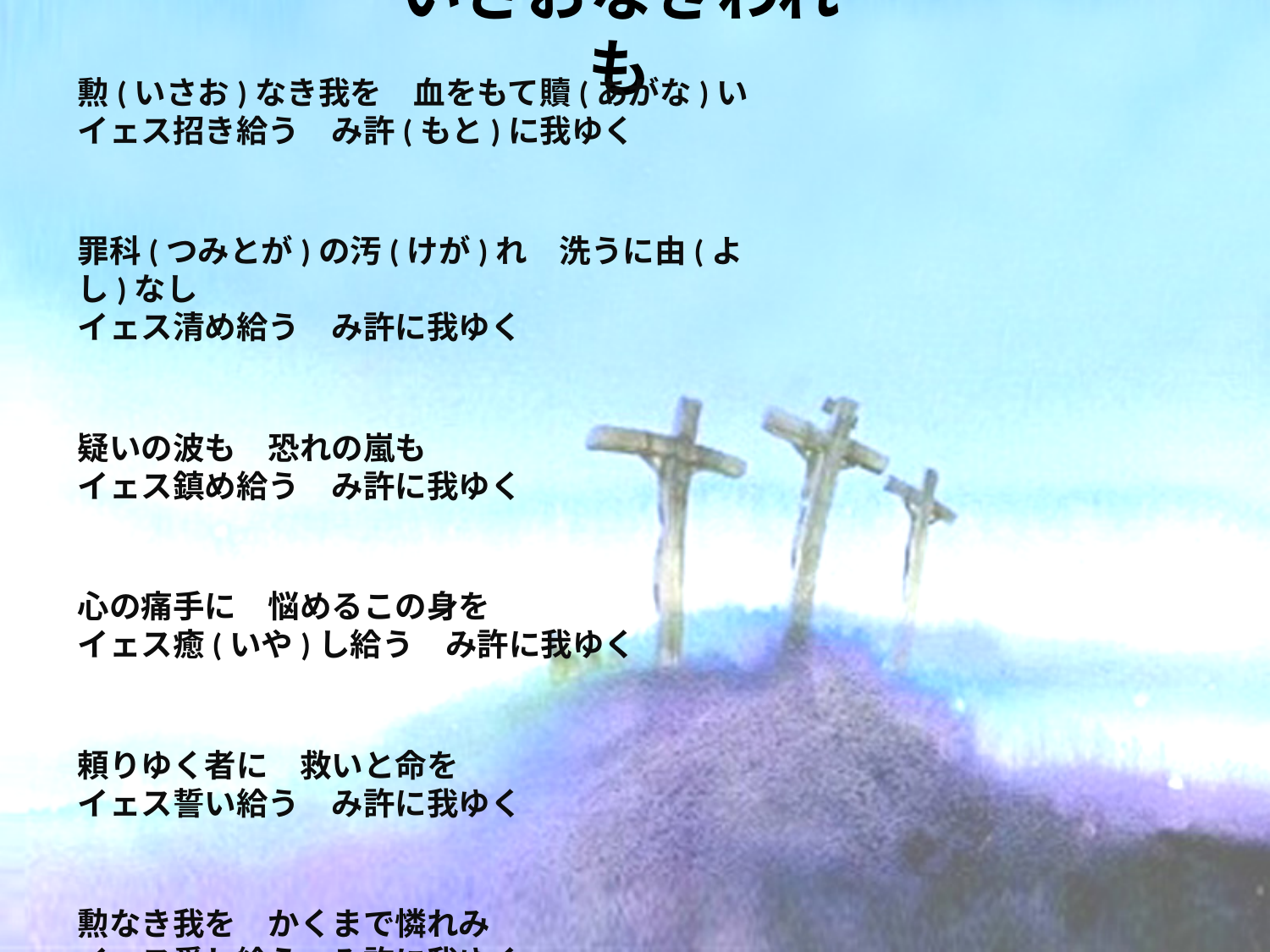

# いさおなきわれも
勲(いさお)なき我を　血をもて贖(あがな)い
イェス招き給う　み許(もと)に我ゆく
罪科(つみとが)の汚(けが)れ　洗うに由(よし)なし
イェス清め給う　み許に我ゆく
疑いの波も　恐れの嵐も
イェス鎮め給う　み許に我ゆく
心の痛手に　悩めるこの身を
イェス癒(いや)し給う　み許に我ゆく
頼りゆく者に　救いと命を
イェス誓い給う　み許に我ゆく
勲なき我を　かくまで憐れみ
イェス愛し給う　み許に我ゆく